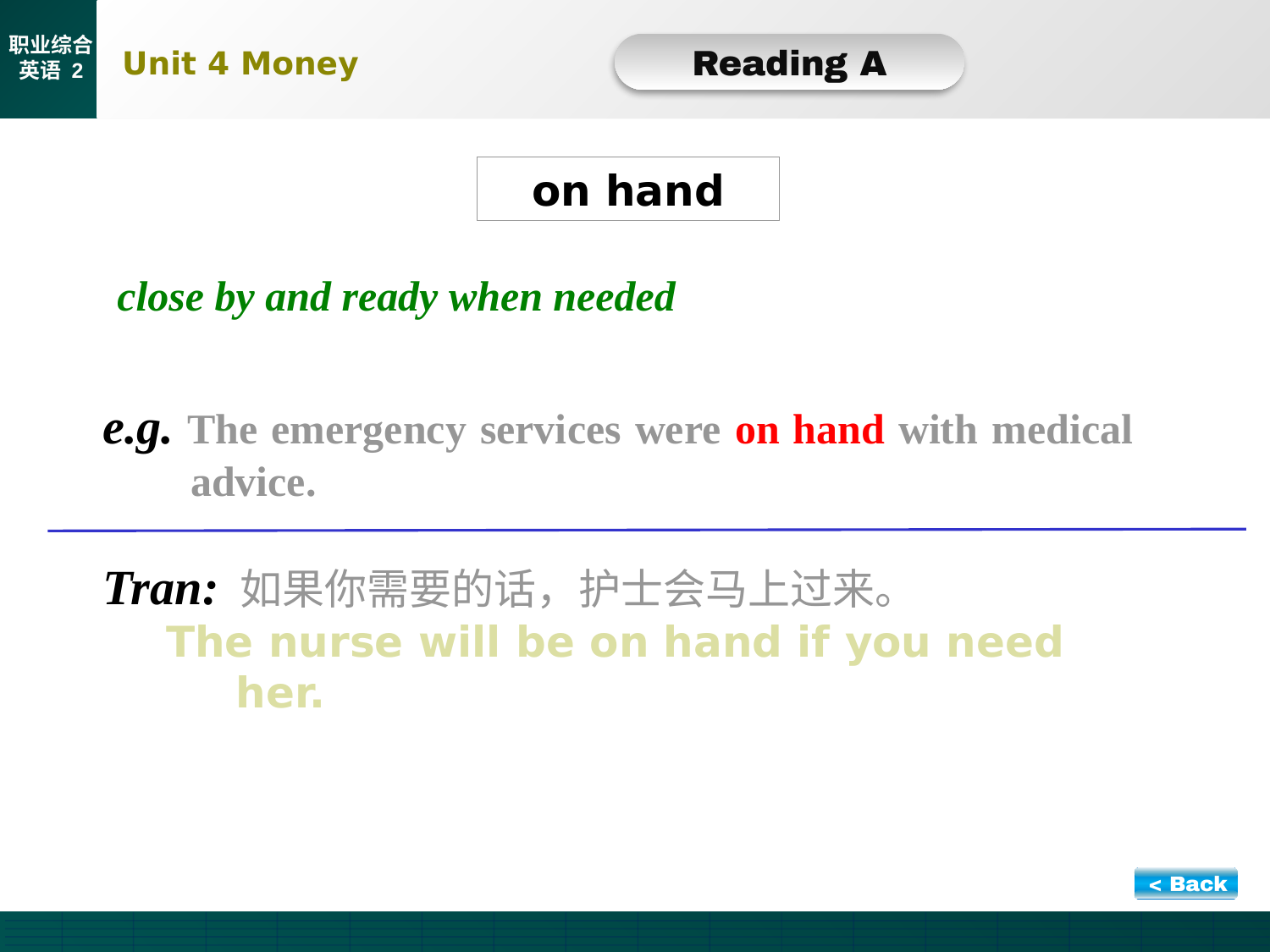

Reading A
on hand
close by and ready when needed
e.g. The emergency services were on hand with medical advice.

Tran: 如果你需要的话，护士会马上过来。
      The nurse will be on hand if you need
         her.

< Back